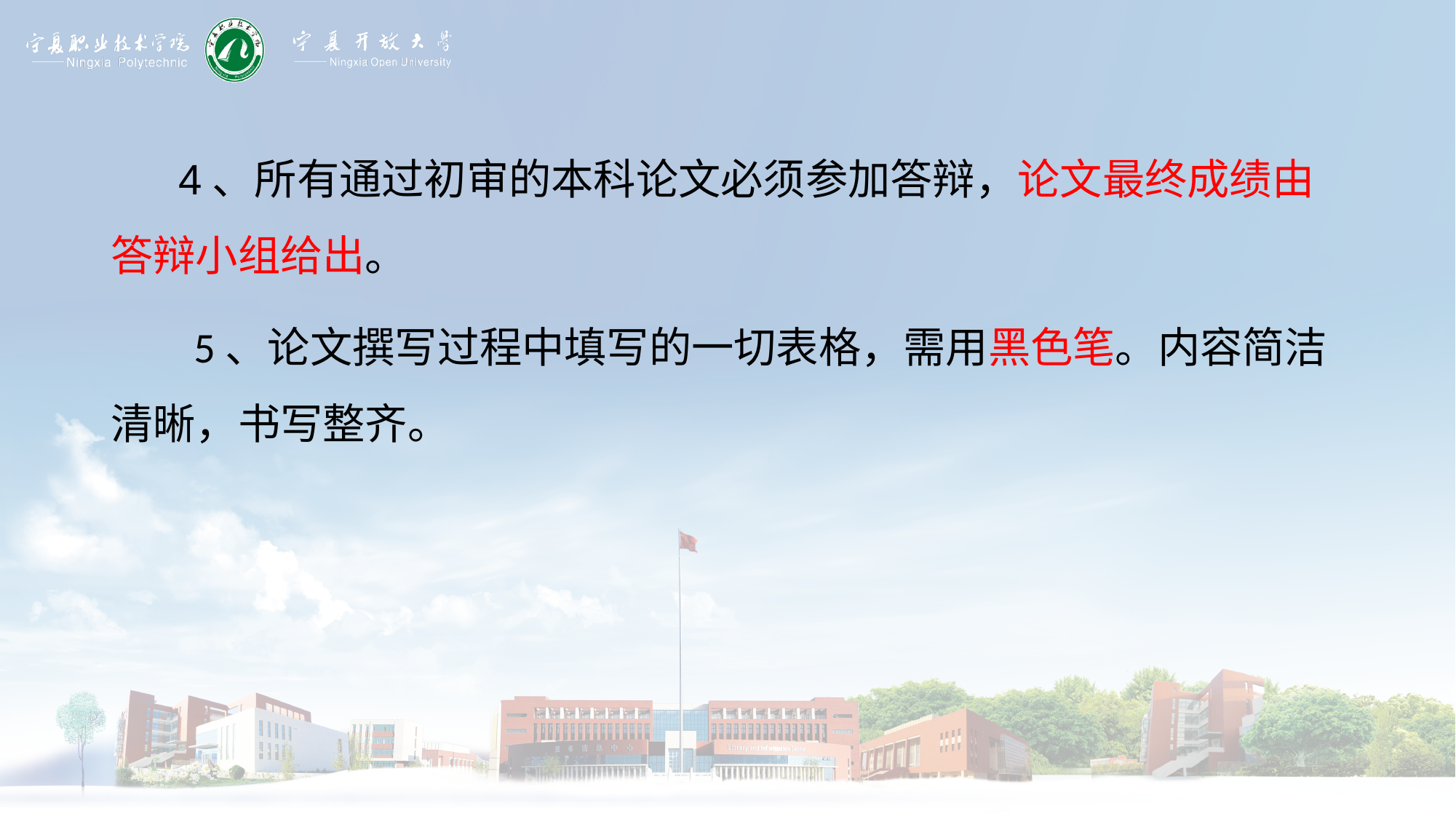

4、所有通过初审的本科论文必须参加答辩，论文最终成绩由答辩小组给出。
       5、论文撰写过程中填写的一切表格，需用黑色笔。内容简洁清晰，书写整齐。